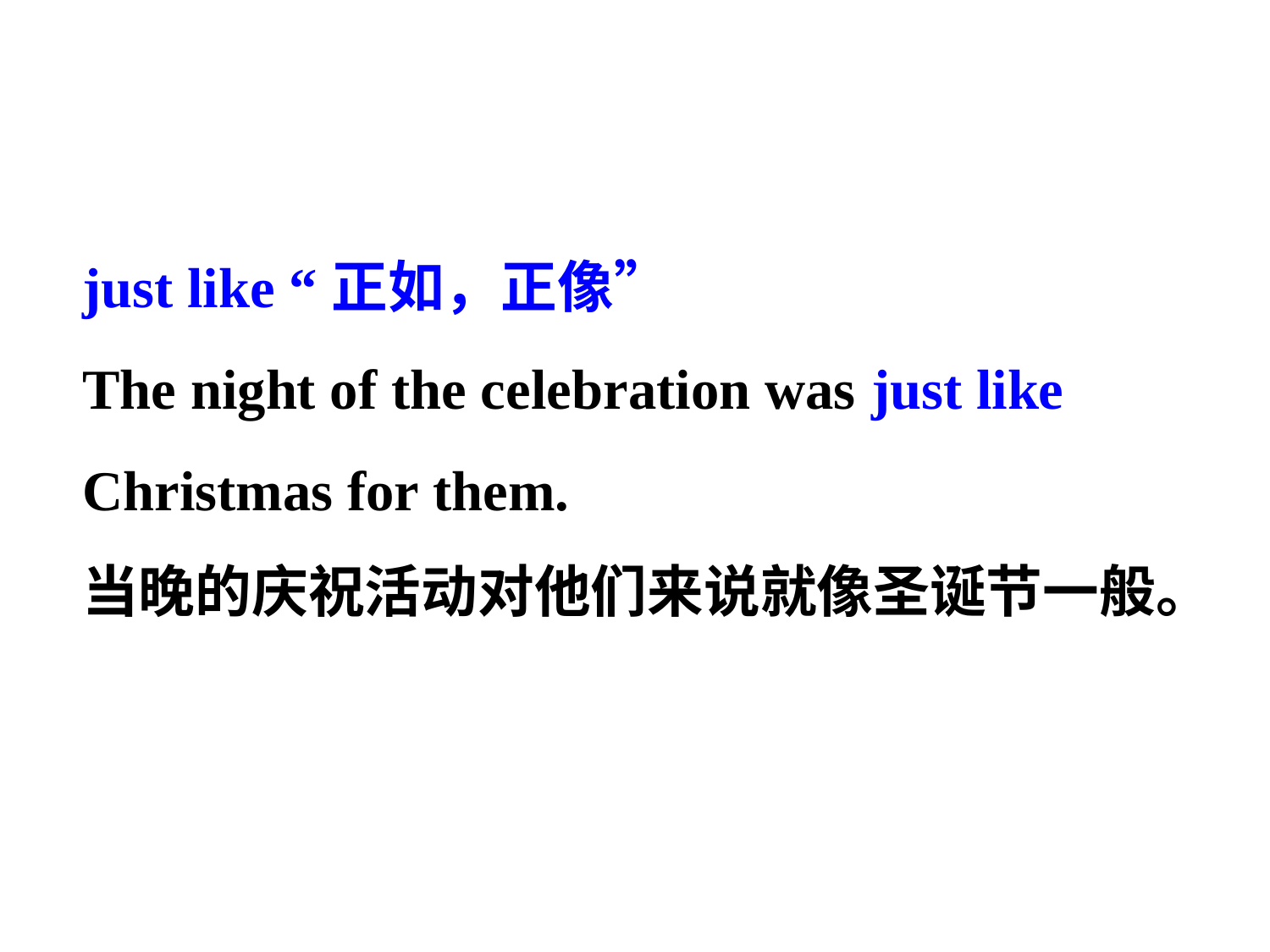

just like “正如，正像”
The night of the celebration was just like Christmas for them.
当晚的庆祝活动对他们来说就像圣诞节一般。